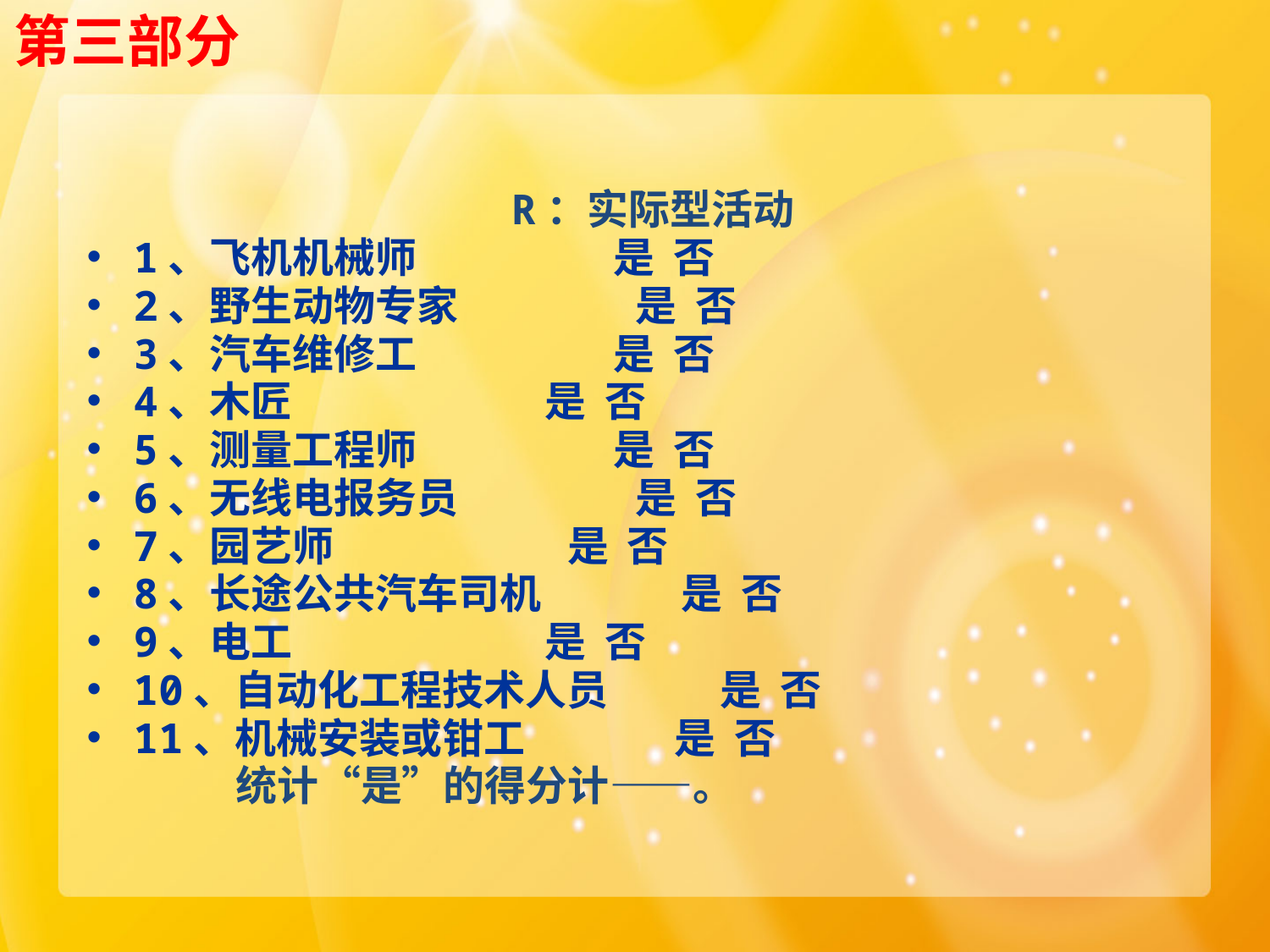

第三部分

                 R：实际型活动
1、飞机机械师                     是  否
2、野生动物专家                   是  否
3、汽车维修工                     是  否
4、木匠                           是  否
5、测量工程师                     是  否
6、无线电报务员                   是  否
7、园艺师                         是  否
8、长途公共汽车司机               是  否
9、电工                           是  否
10、自动化工程技术人员            是  否
11、机械安装或钳工                是  否
               统计“是”的得分计——。